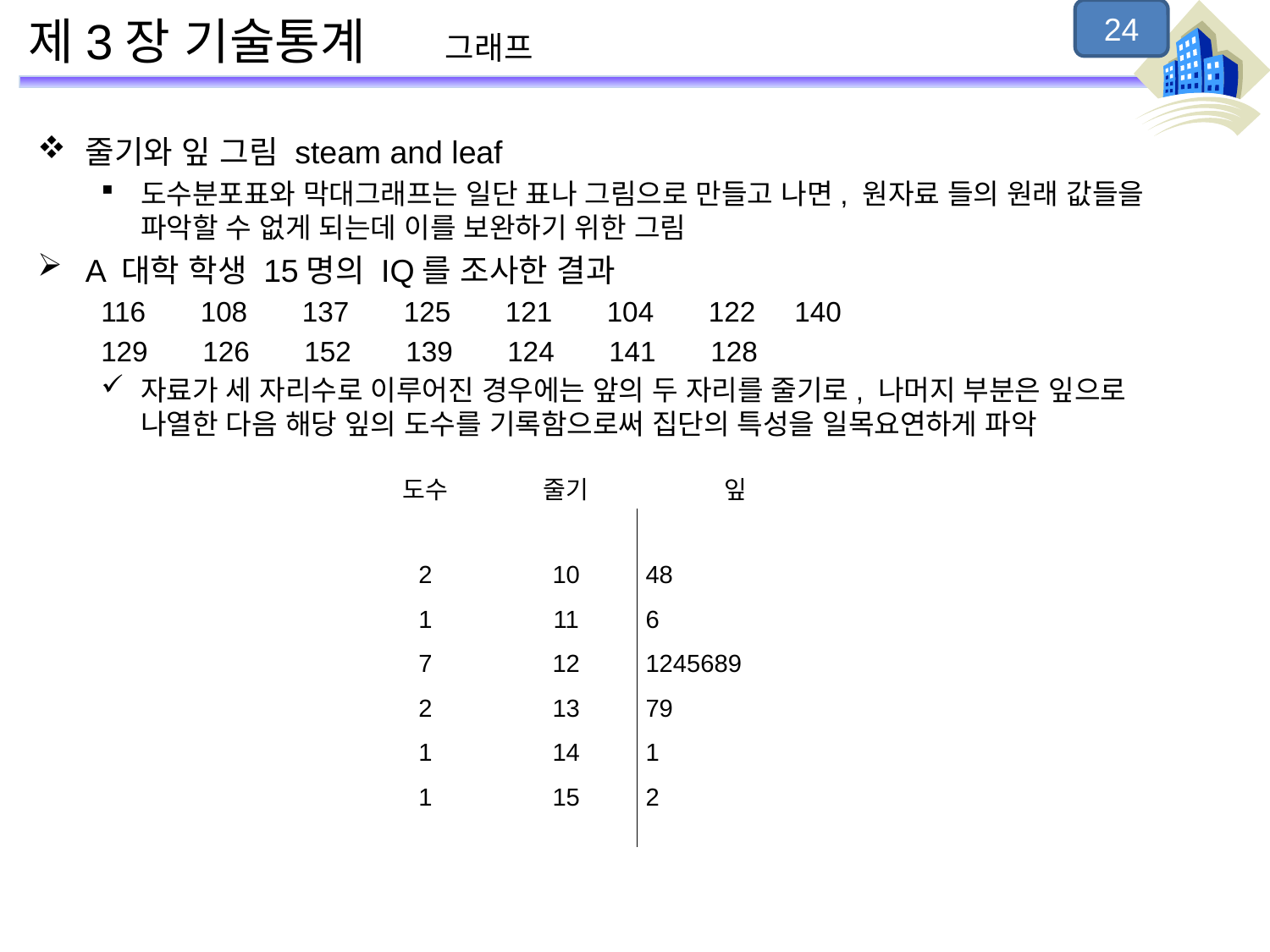

24
# 제3장 기술통계         그래프
줄기와 잎 그림 steam and leaf
도수분포표와 막대그래프는 일단 표나 그림으로 만들고 나면, 원자료 들의 원래 값들을 파악할 수 없게 되는데 이를 보완하기 위한 그림
A 대학 학생 15명의 IQ를 조사한 결과
116       108       137       125       121       104       122     140
129       126       152       139       124       141       128
자료가 세 자리수로 이루어진 경우에는 앞의 두 자리를 줄기로, 나머지 부분은 잎으로 나열한 다음 해당 잎의 도수를 기록함으로써 집단의 특성을 일목요연하게 파악
| 도수 | 줄기 | 잎 |
| --- | --- | --- |
| 2 1 7 2 1 1 | 10 11 12 13 14 15 | 48 6 1245689 79 1 2 |